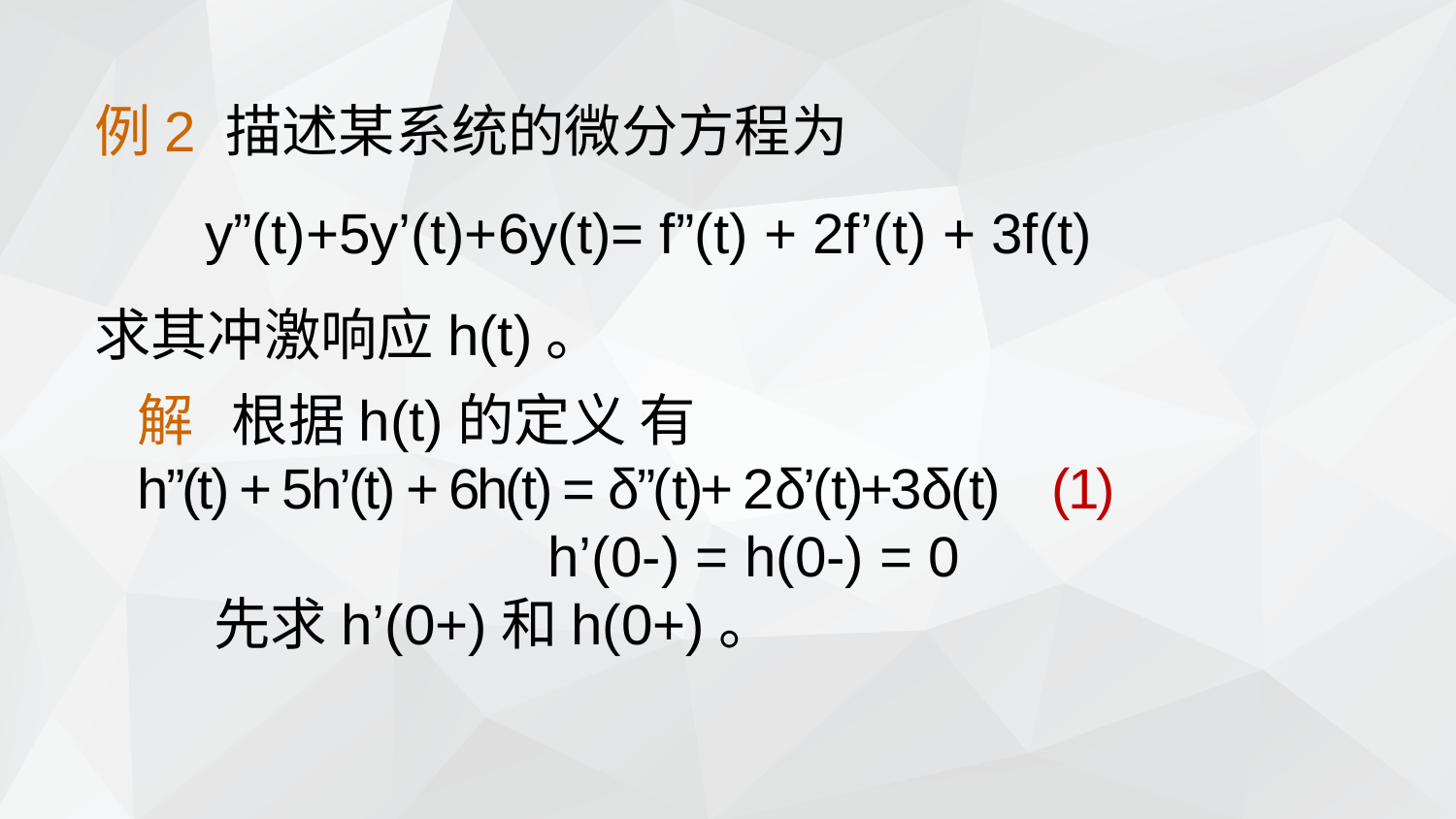

例2 描述某系统的微分方程为
       y”(t)+5y’(t)+6y(t)= f”(t) + 2f’(t) + 3f(t)
求其冲激响应h(t)。
解   根据h(t)的定义 有
h”(t) + 5h’(t) + 6h(t) = δ”(t)+ 2δ’(t)+3δ(t)    (1)
                          h’(0-) = h(0-) = 0
     先求h’(0+)和h(0+)。